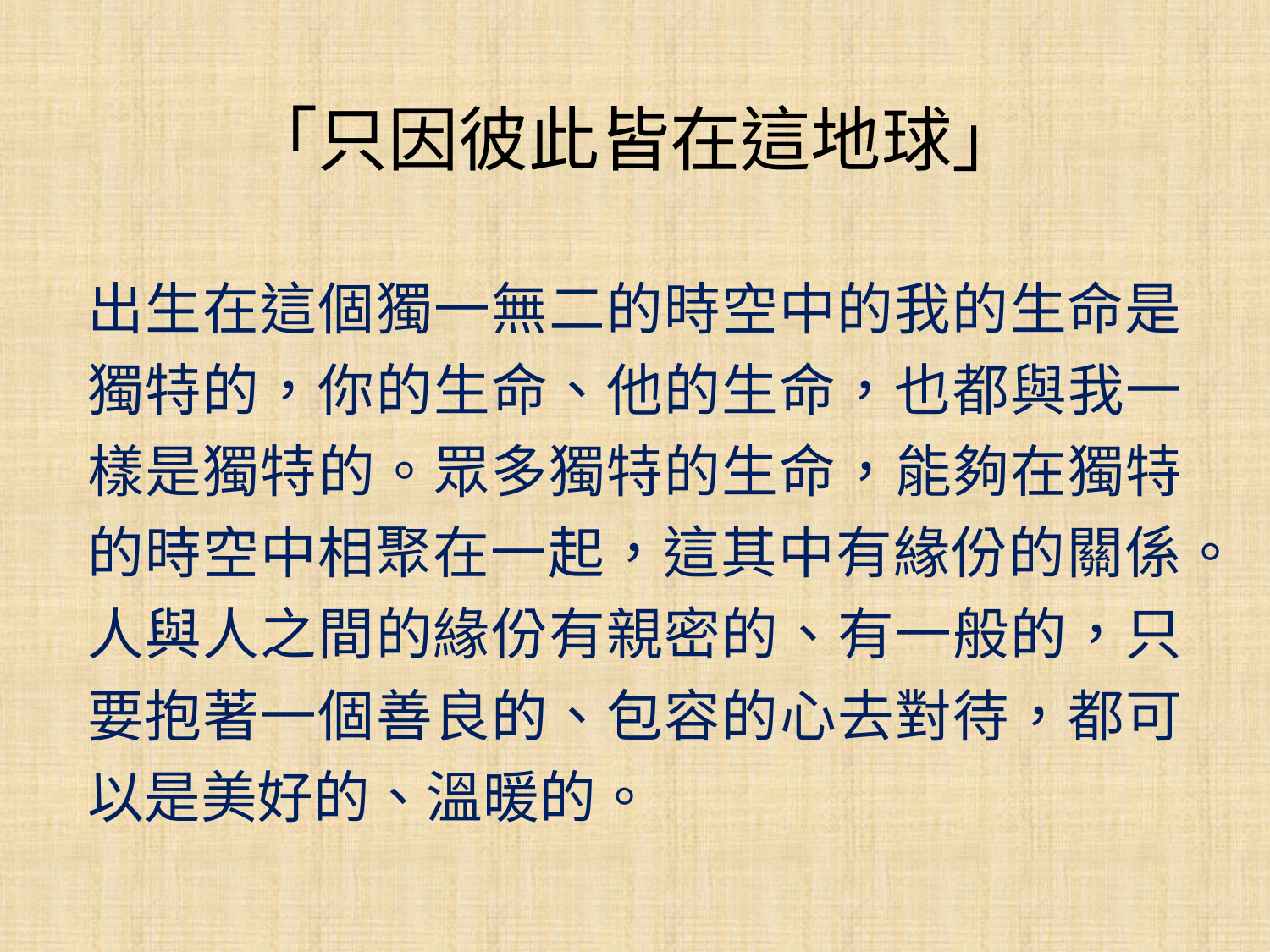

# 「只因彼此皆在這地球」
出生在這個獨一無二的時空中的我的生命是獨特的，你的生命、他的生命，也都與我一樣是獨特的。眾多獨特的生命，能夠在獨特的時空中相聚在一起，這其中有緣份的關係。人與人之間的緣份有親密的、有一般的，只要抱著一個善良的、包容的心去對待，都可以是美好的、溫暖的。